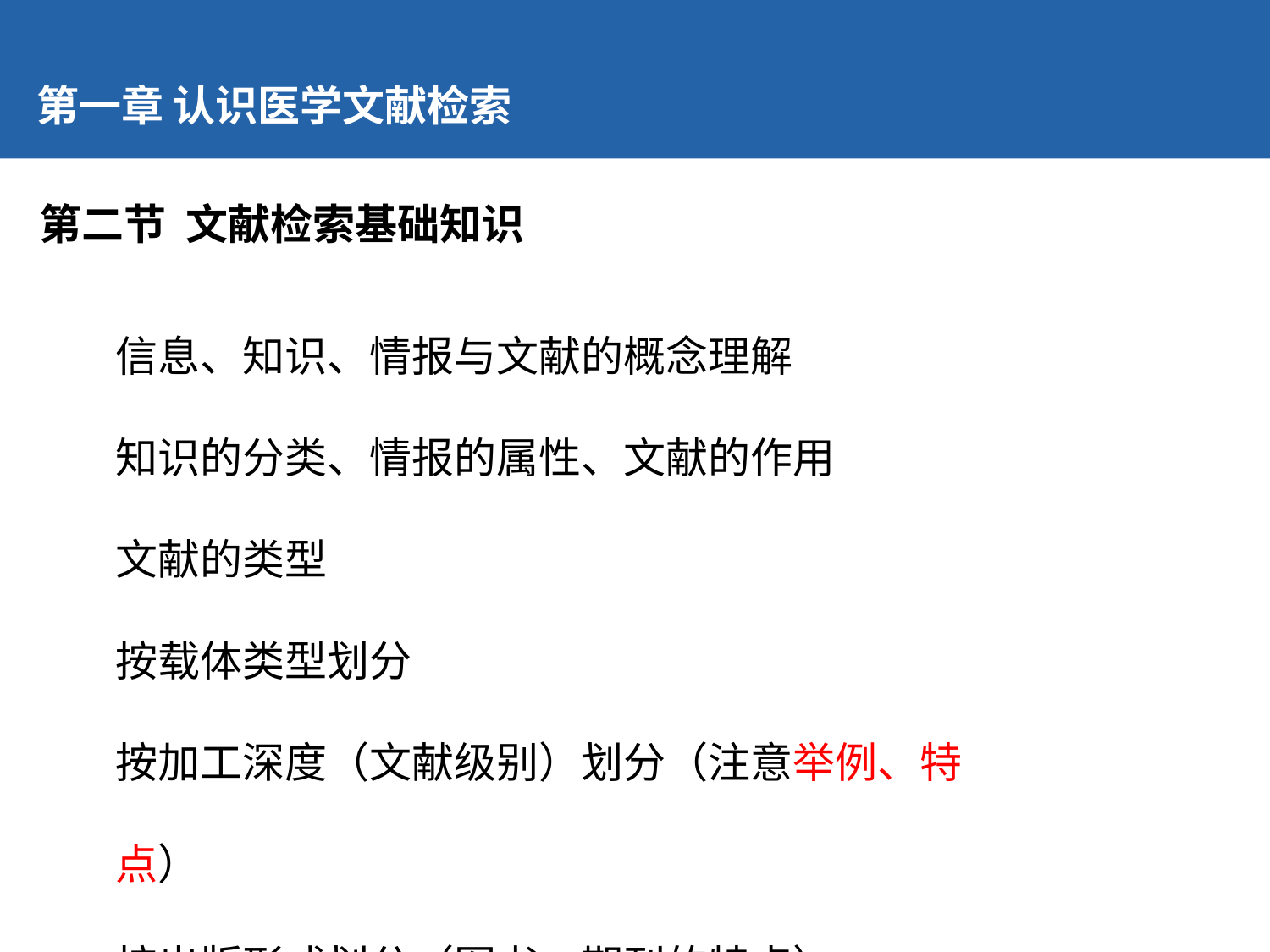

第一章 认识医学文献检索
第二节  文献检索基础知识
信息、知识、情报与文献的概念理解
知识的分类、情报的属性、文献的作用
文献的类型
按载体类型划分
按加工深度（文献级别）划分（注意举例、特点）
按出版形式划分（图书、期刊的特点）